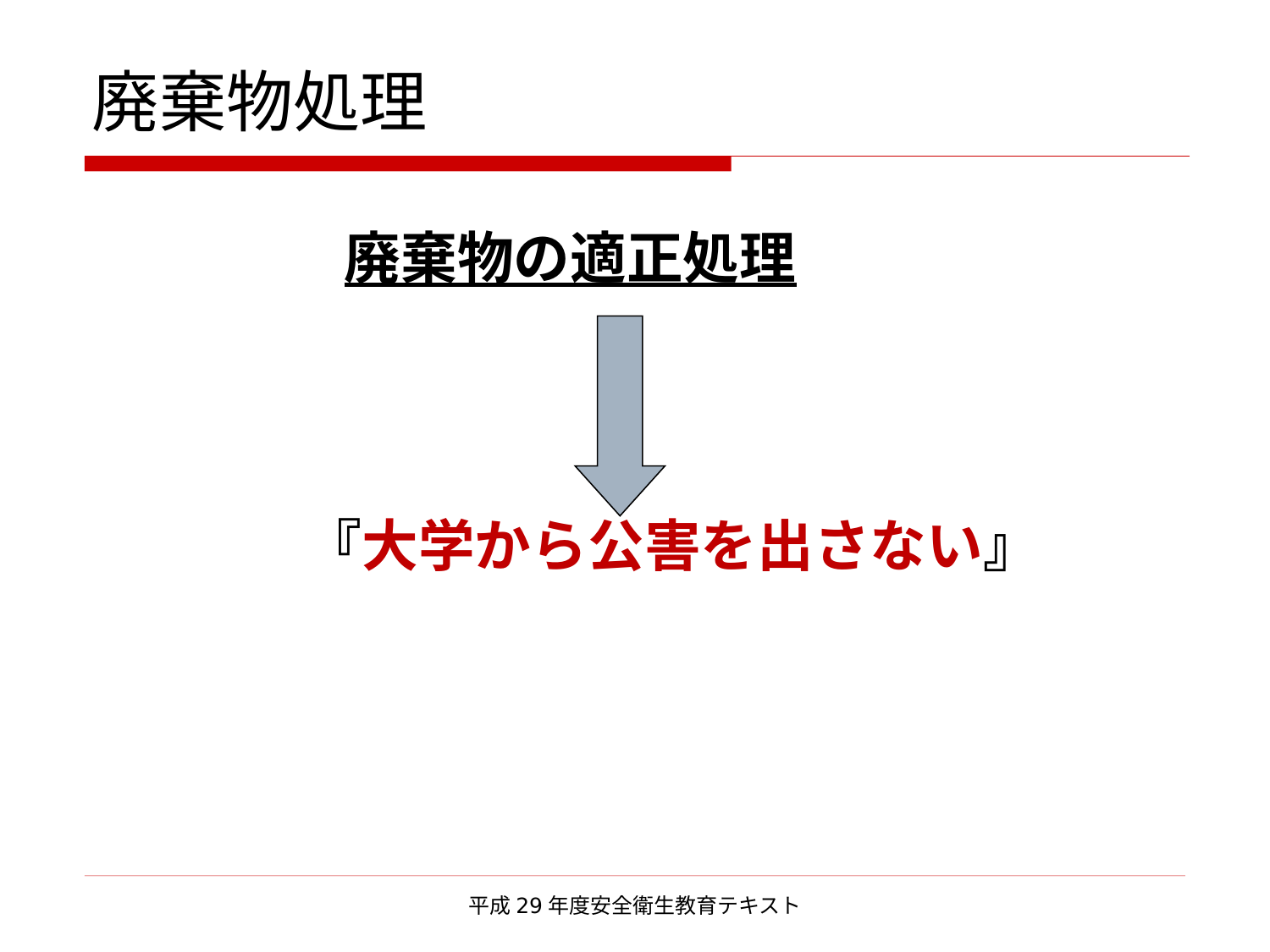

廃棄物処理
        廃棄物の適正処理

     『大学から公害を出さない』

平成29年度安全衛生教育テキスト